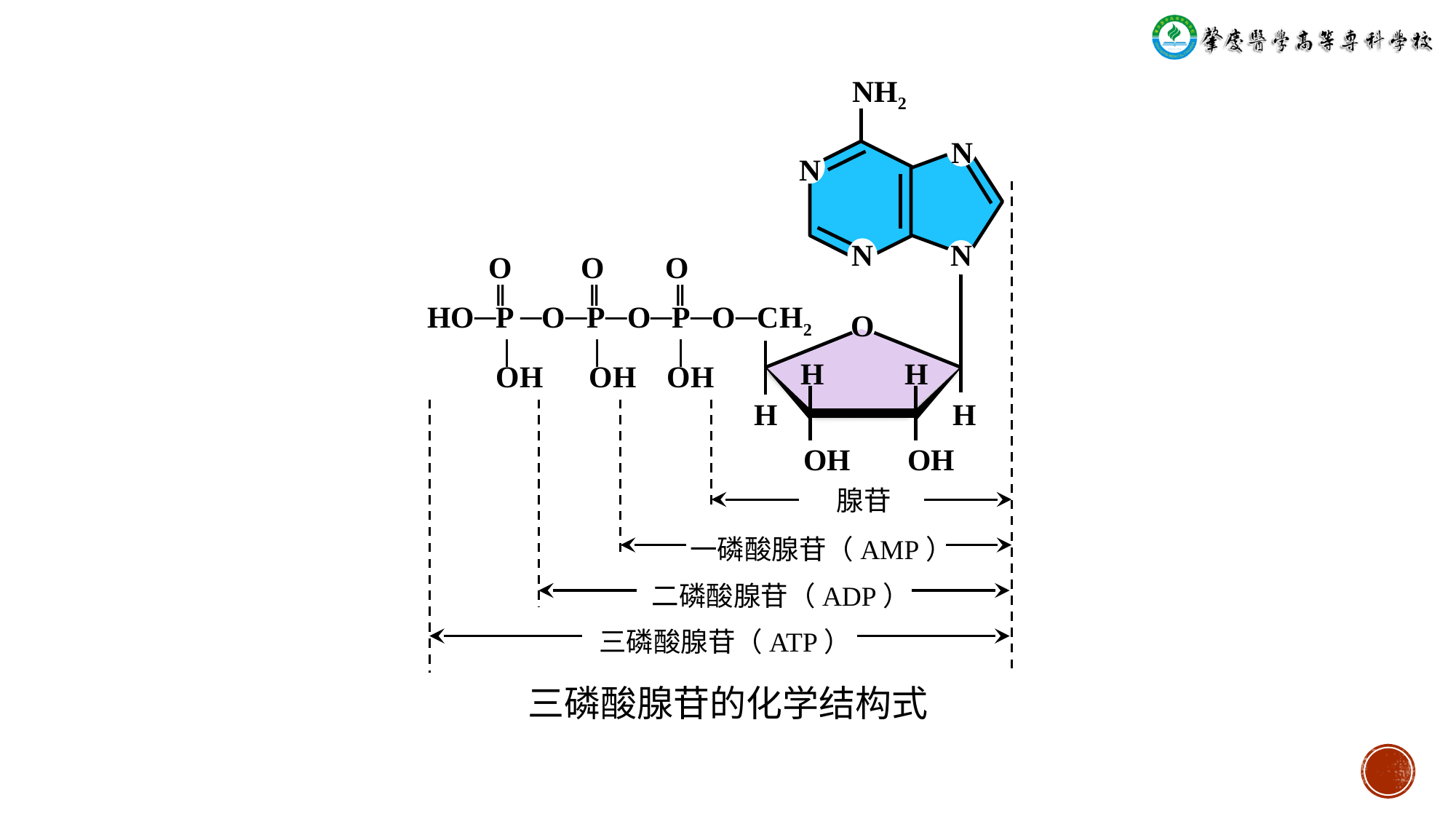

NH2

N

N

N
N

        O         O        O
         ‖           ‖          ‖
HO─P ─O─P─O─P─O─CH2
          |           |          |
         OH      OH    OH
O

H
H

H
H
OH
OH
腺苷
一磷酸腺苷（AMP）
二磷酸腺苷（ADP）
三磷酸腺苷（ATP）
三磷酸腺苷的化学结构式